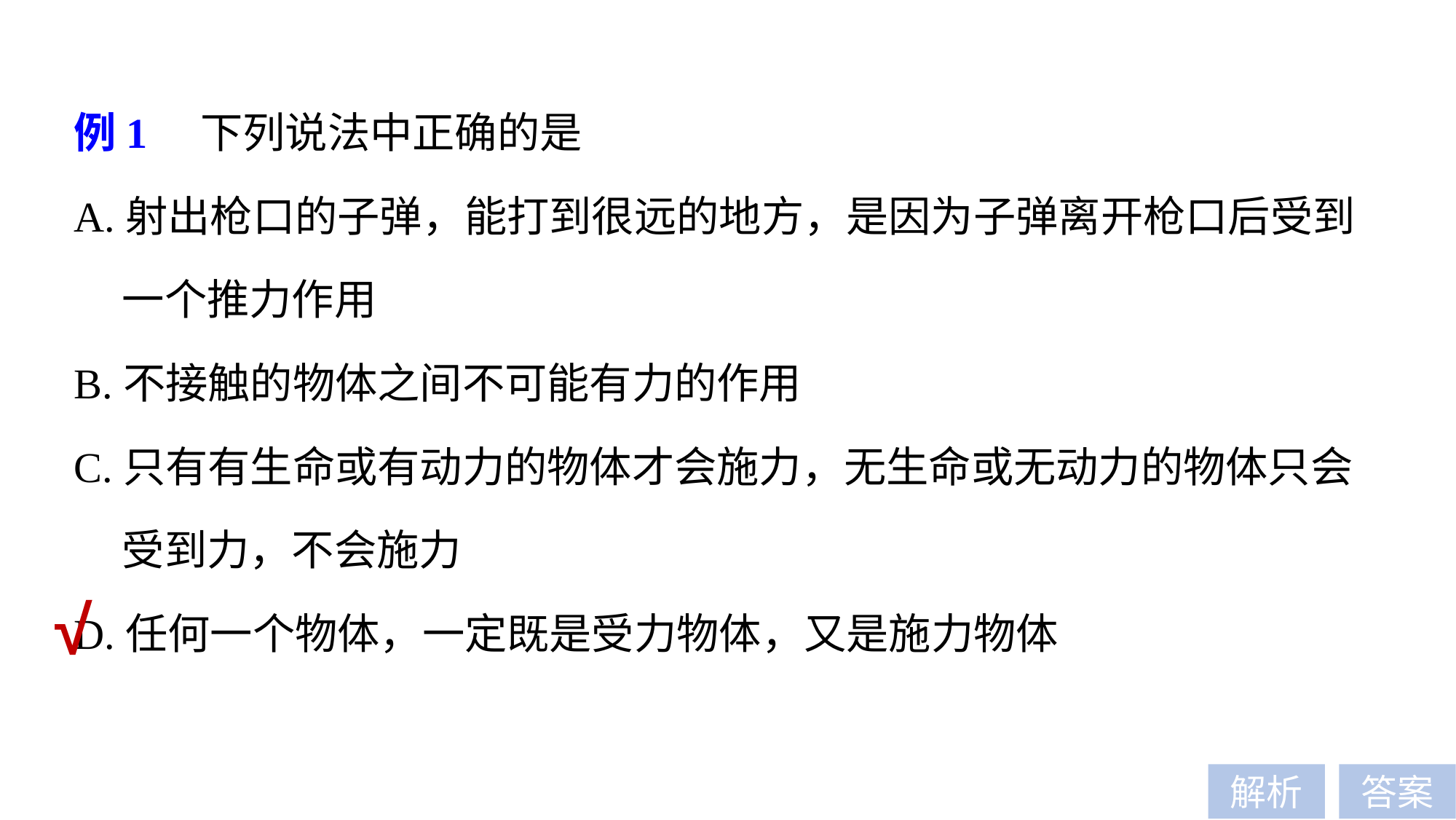

例1　下列说法中正确的是
A.射出枪口的子弹，能打到很远的地方，是因为子弹离开枪口后受到
    一个推力作用
B.不接触的物体之间不可能有力的作用
C.只有有生命或有动力的物体才会施力，无生命或无动力的物体只会
    受到力，不会施力
D.任何一个物体，一定既是受力物体，又是施力物体
√
解析
答案